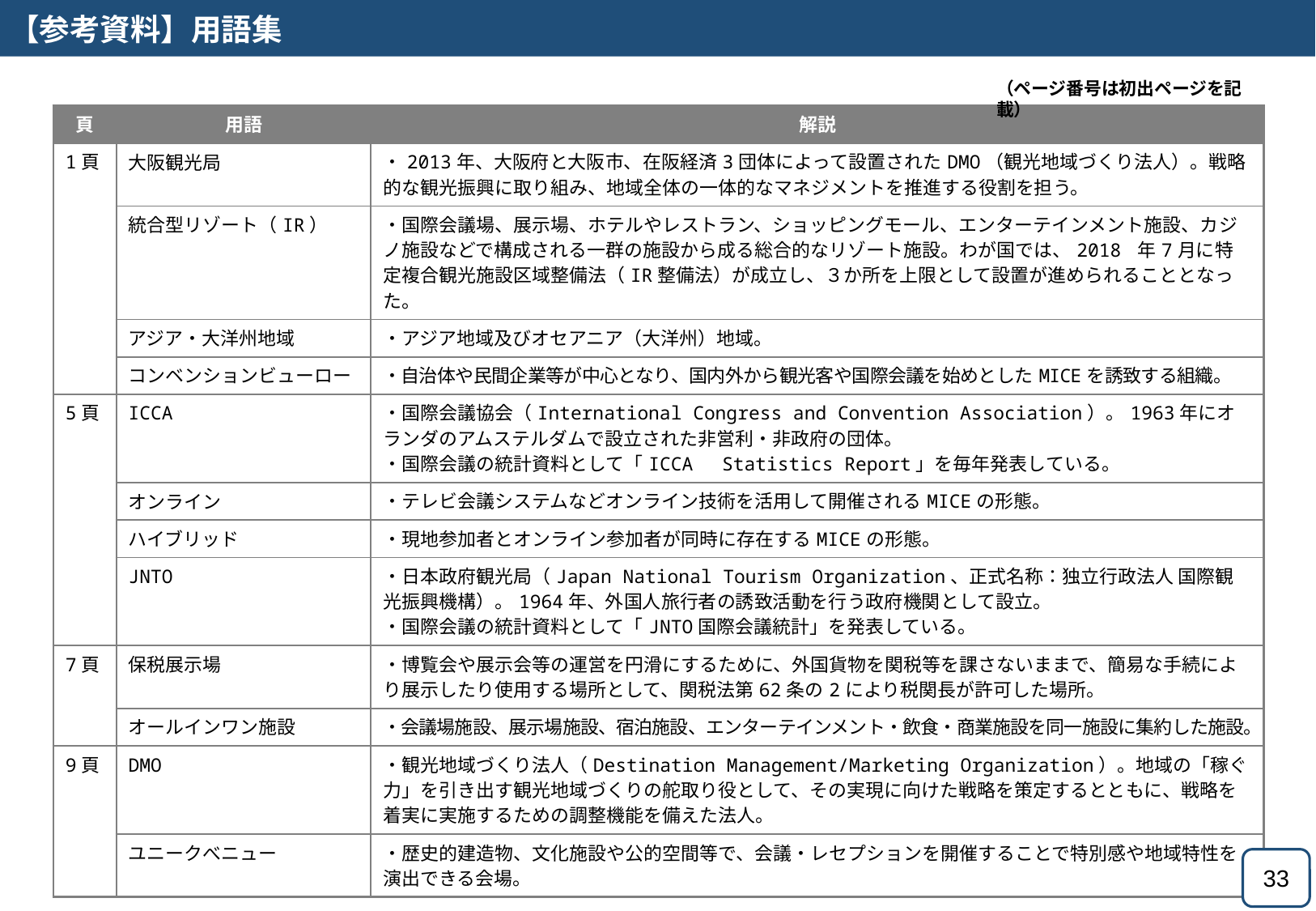

【参考資料】用語集
（ページ番号は初出ページを記載）
| 頁 | 用語 | 解説 |
| --- | --- | --- |
| 1頁 | 大阪観光局 | ・2013年、大阪府と大阪市、在阪経済3団体によって設置されたDMO（観光地域づくり法人）。戦略的な観光振興に取り組み、地域全体の一体的なマネジメントを推進する役割を担う。 |
|  | 統合型リゾート（IR） | ・国際会議場、展示場、ホテルやレストラン、ショッピングモール、エンターテインメント施設、カジノ施設などで構成される一群の施設から成る総合的なリゾート施設。わが国では、2018 年7月に特定複合観光施設区域整備法（IR整備法）が成立し、３か所を上限として設置が進められることとなった。 |
|  | アジア・大洋州地域 | ・アジア地域及びオセアニア（大洋州）地域。 |
|  | コンベンションビューロー | ・自治体や民間企業等が中心となり、国内外から観光客や国際会議を始めとしたMICEを誘致する組織。 |
| 5頁 | ICCA | ・国際会議協会（International Congress and Convention Association）。1963年にオランダのアムステルダムで設立された非営利・非政府の団体。 ・国際会議の統計資料として「ICCA　Statistics Report」を毎年発表している。 |
|  | オンライン | ・テレビ会議システムなどオンライン技術を活用して開催されるMICEの形態。 |
|  | ハイブリッド | ・現地参加者とオンライン参加者が同時に存在するMICEの形態。 |
|  | JNTO | ・日本政府観光局（Japan National Tourism Organization、正式名称：独立行政法人 国際観光振興機構）。1964年、外国人旅行者の誘致活動を行う政府機関として設立。 ・国際会議の統計資料として「JNTO国際会議統計」を発表している。 |
| 7頁 | 保税展示場 | ・博覧会や展示会等の運営を円滑にするために、外国貨物を関税等を課さないままで、簡易な手続により展示したり使用する場所として、関税法第62条の2により税関長が許可した場所。 |
|  | オールインワン施設 | ・会議場施設、展示場施設、宿泊施設、エンターテインメント・飲食・商業施設を同一施設に集約した施設。 |
| 9頁 | DMO | ・観光地域づくり法人（Destination Management/Marketing Organization）。地域の「稼ぐ力」を引き出す観光地域づくりの舵取り役として、その実現に向けた戦略を策定するとともに、戦略を着実に実施するための調整機能を備えた法人。 |
|  | ユニークべニュー | ・歴史的建造物、文化施設や公的空間等で、会議・レセプションを開催することで特別感や地域特性を演出できる会場。 |
33